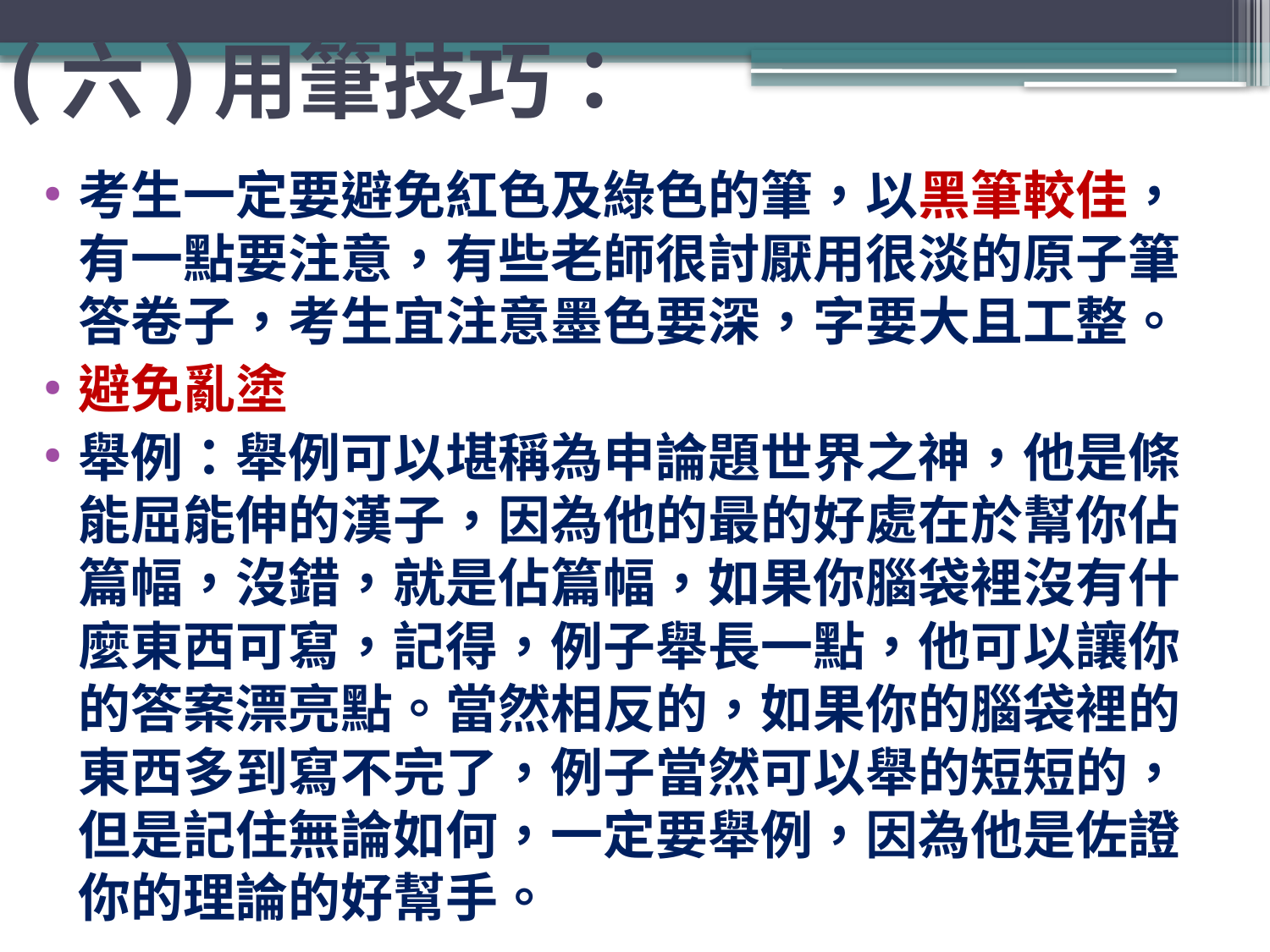

# (六)用筆技巧：
考生一定要避免紅色及綠色的筆，以黑筆較佳，有一點要注意，有些老師很討厭用很淡的原子筆答卷子，考生宜注意墨色要深，字要大且工整。
避免亂塗
舉例：舉例可以堪稱為申論題世界之神，他是條能屈能伸的漢子，因為他的最的好處在於幫你佔篇幅，沒錯，就是佔篇幅，如果你腦袋裡沒有什麼東西可寫，記得，例子舉長一點，他可以讓你的答案漂亮點。當然相反的，如果你的腦袋裡的東西多到寫不完了，例子當然可以舉的短短的，但是記住無論如何，一定要舉例，因為他是佐證你的理論的好幫手。